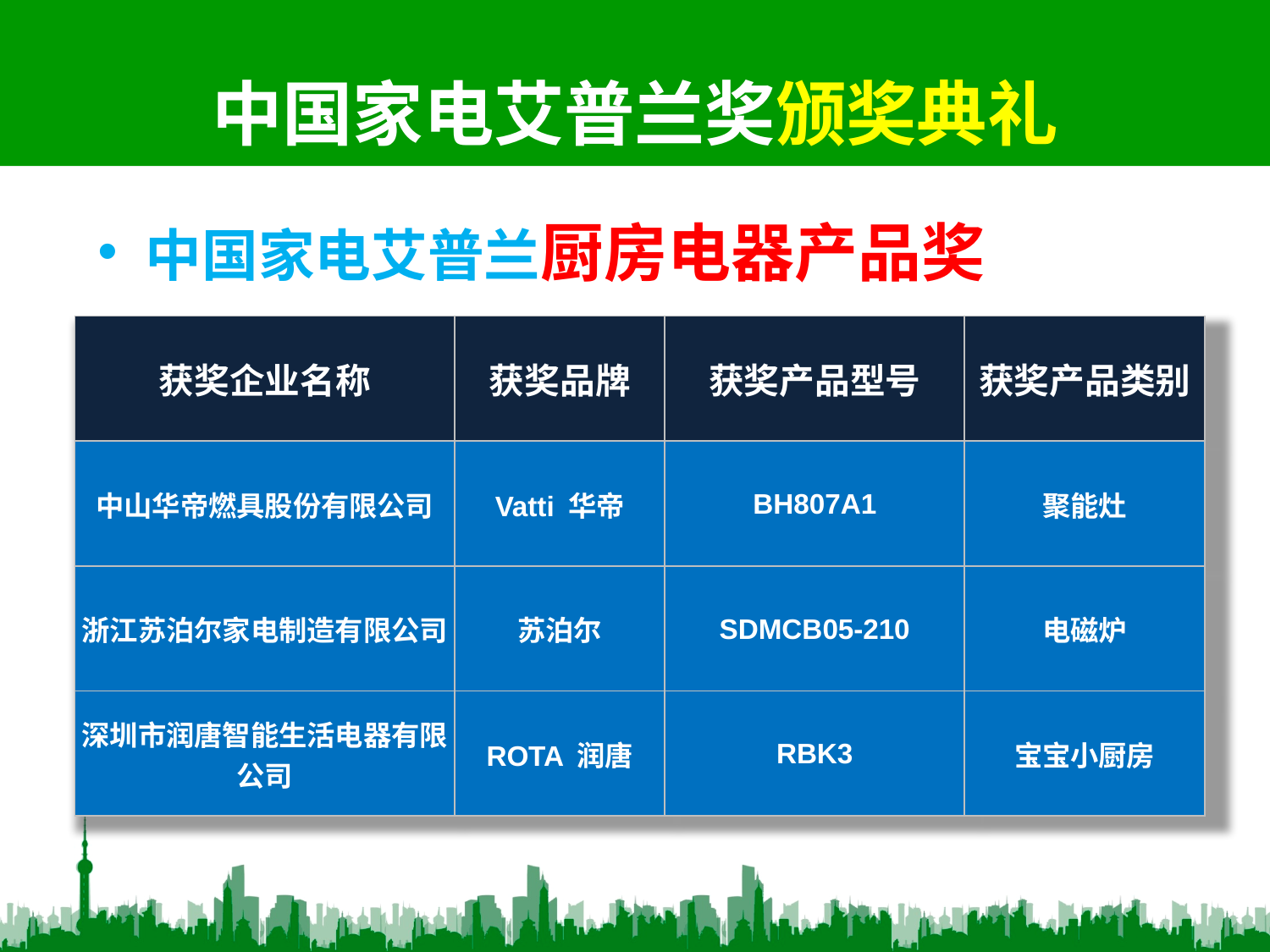

# 中国家电艾普兰奖颁奖典礼
中国家电艾普兰厨房电器产品奖
| 获奖企业名称 | 获奖品牌 | 获奖产品型号 | 获奖产品类别 |
| --- | --- | --- | --- |
| 中山华帝燃具股份有限公司 | Vatti 华帝 | BH807A1 | 聚能灶 |
| 浙江苏泊尔家电制造有限公司 | 苏泊尔 | SDMCB05-210 | 电磁炉 |
| 深圳市润唐智能生活电器有限公司 | ROTA 润唐 | RBK3 | 宝宝小厨房 |